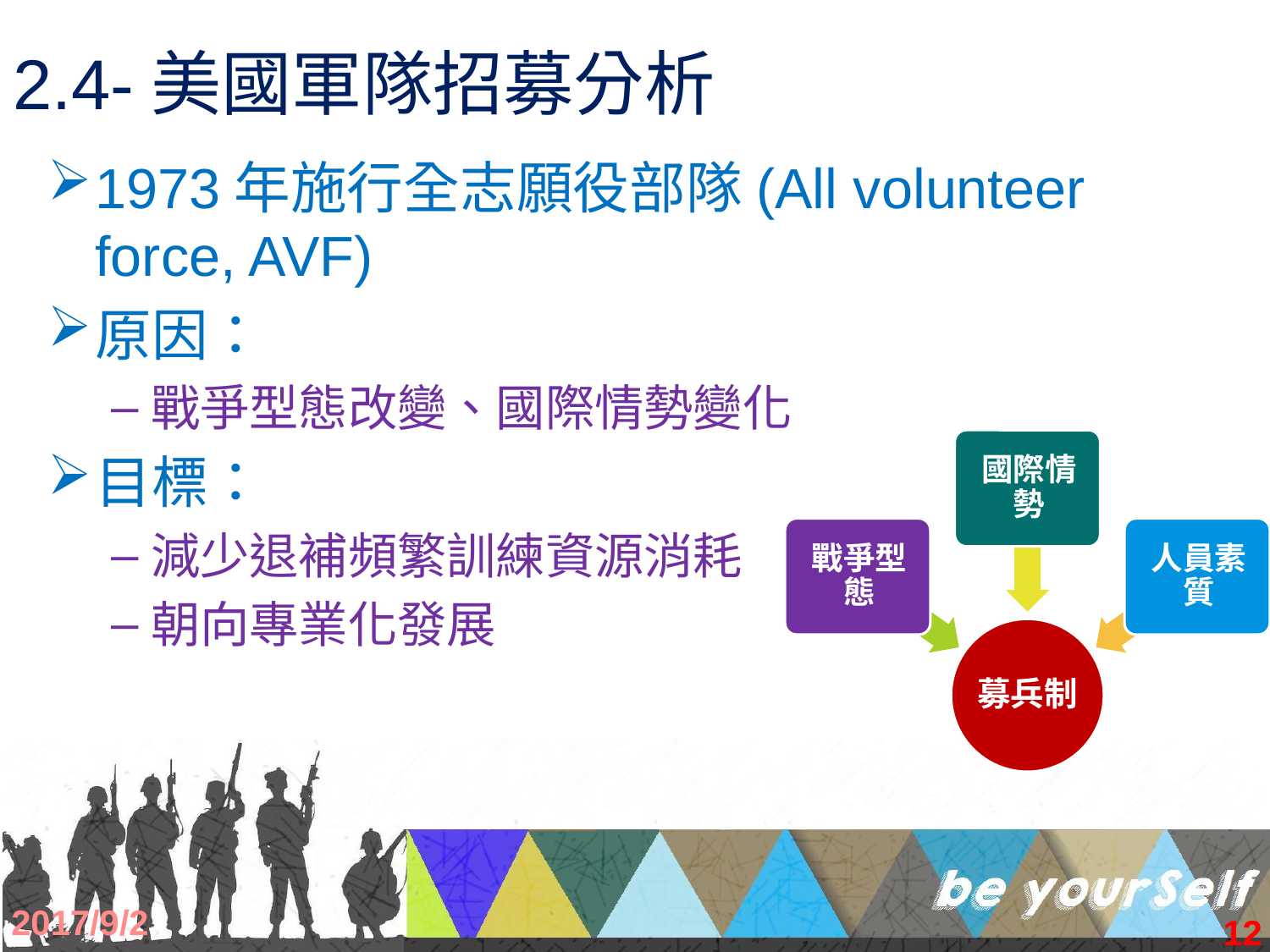

# 2.4-美國軍隊招募分析
1973年施行全志願役部隊(All volunteer force, AVF)
原因：
戰爭型態改變、國際情勢變化
目標：
減少退補頻繁訓練資源消耗
朝向專業化發展

募兵制
戰爭型態
國際情勢
人員素質
2017/9/2
12